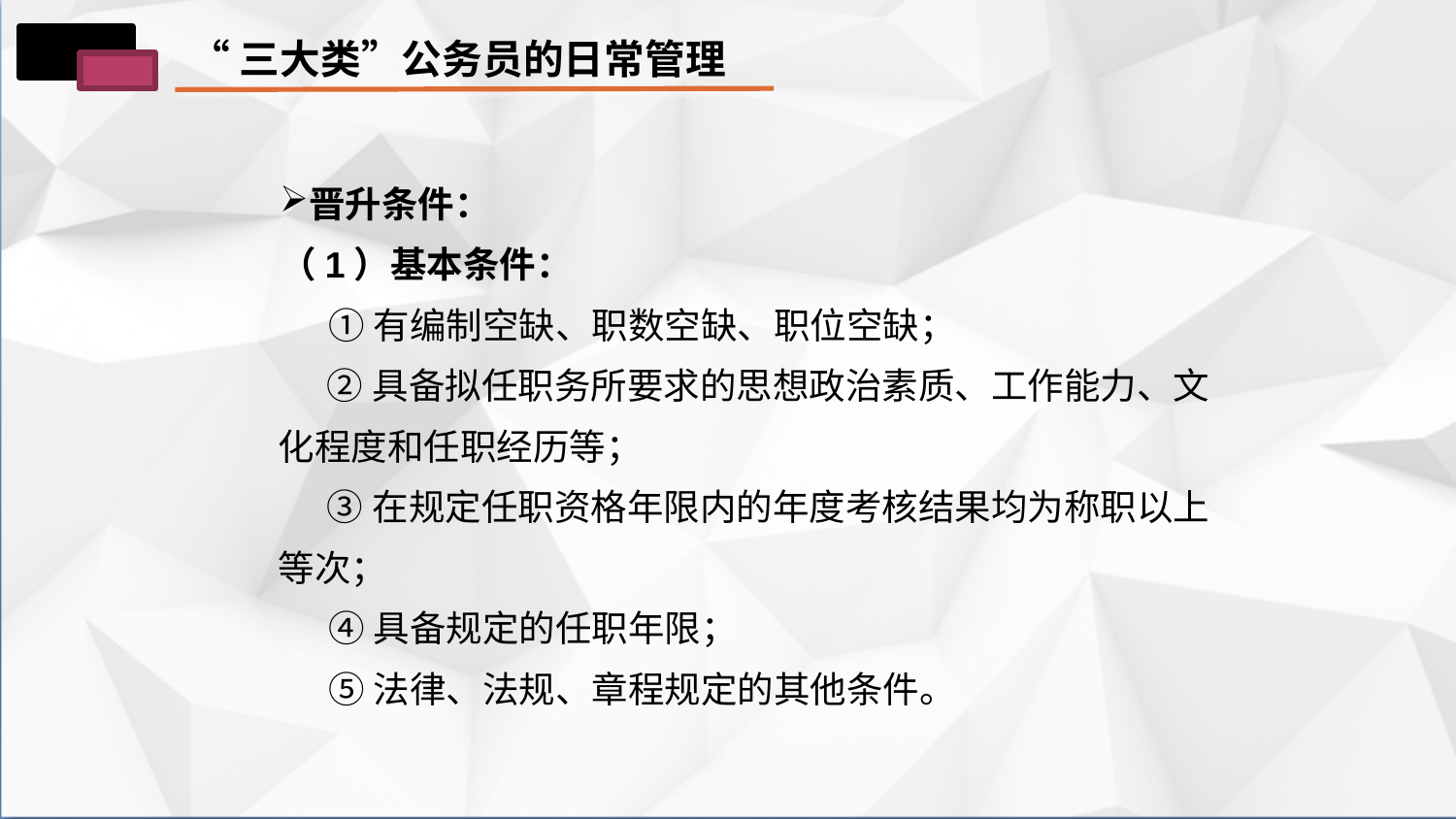

“三大类”公务员的日常管理

晋升条件：
（1）基本条件：
①有编制空缺、职数空缺、职位空缺；
②具备拟任职务所要求的思想政治素质、工作能力、文化程度和任职经历等；
③在规定任职资格年限内的年度考核结果均为称职以上等次；
④具备规定的任职年限；
⑤法律、法规、章程规定的其他条件。